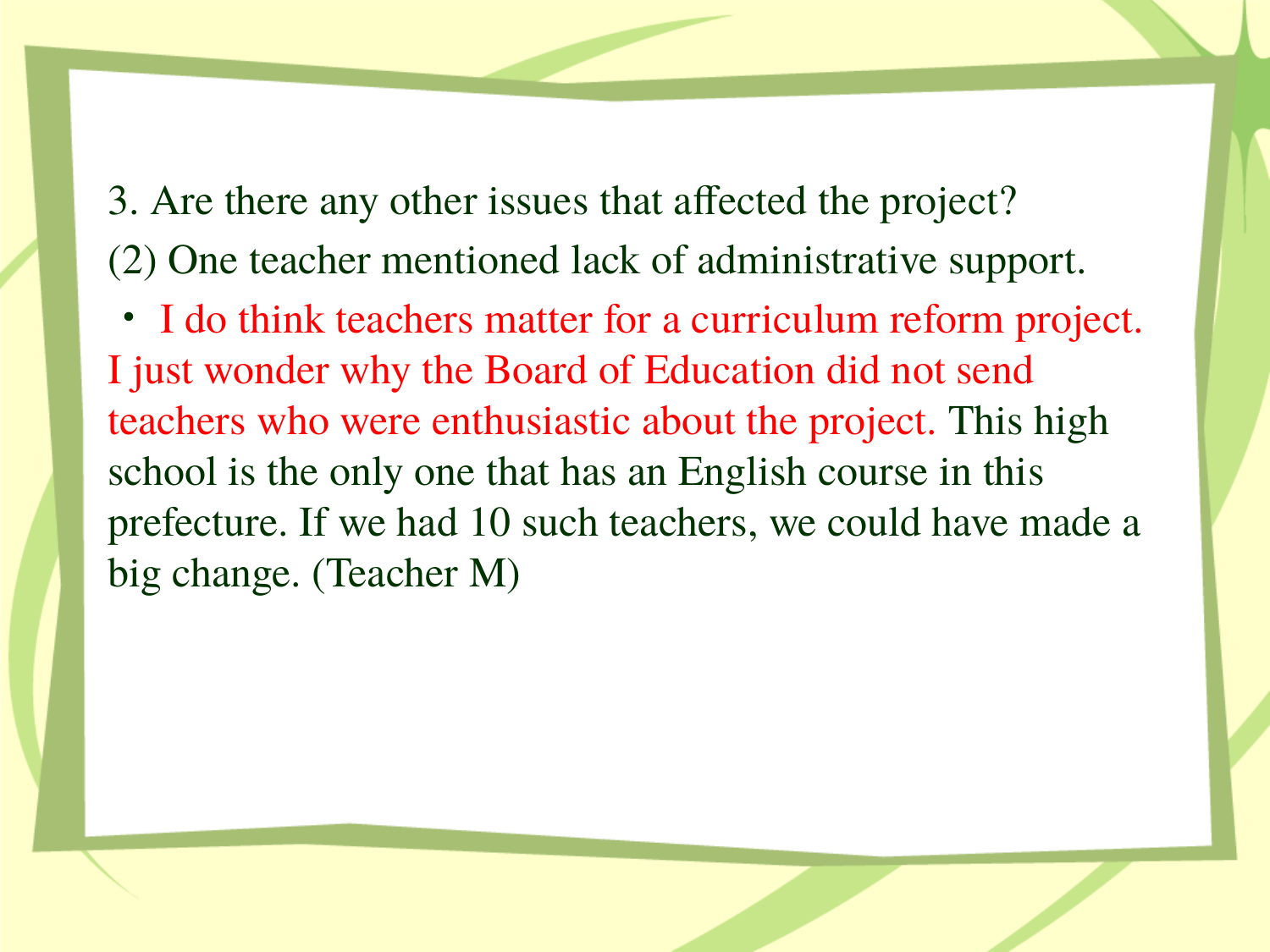

3. Are there any other issues that affected the project?
(2) One teacher mentioned lack of administrative support.
・I do think teachers matter for a curriculum reform project. I just wonder why the Board of Education did not send teachers who were enthusiastic about the project. This high school is the only one that has an English course in this prefecture. If we had 10 such teachers, we could have made a big change. (Teacher M)